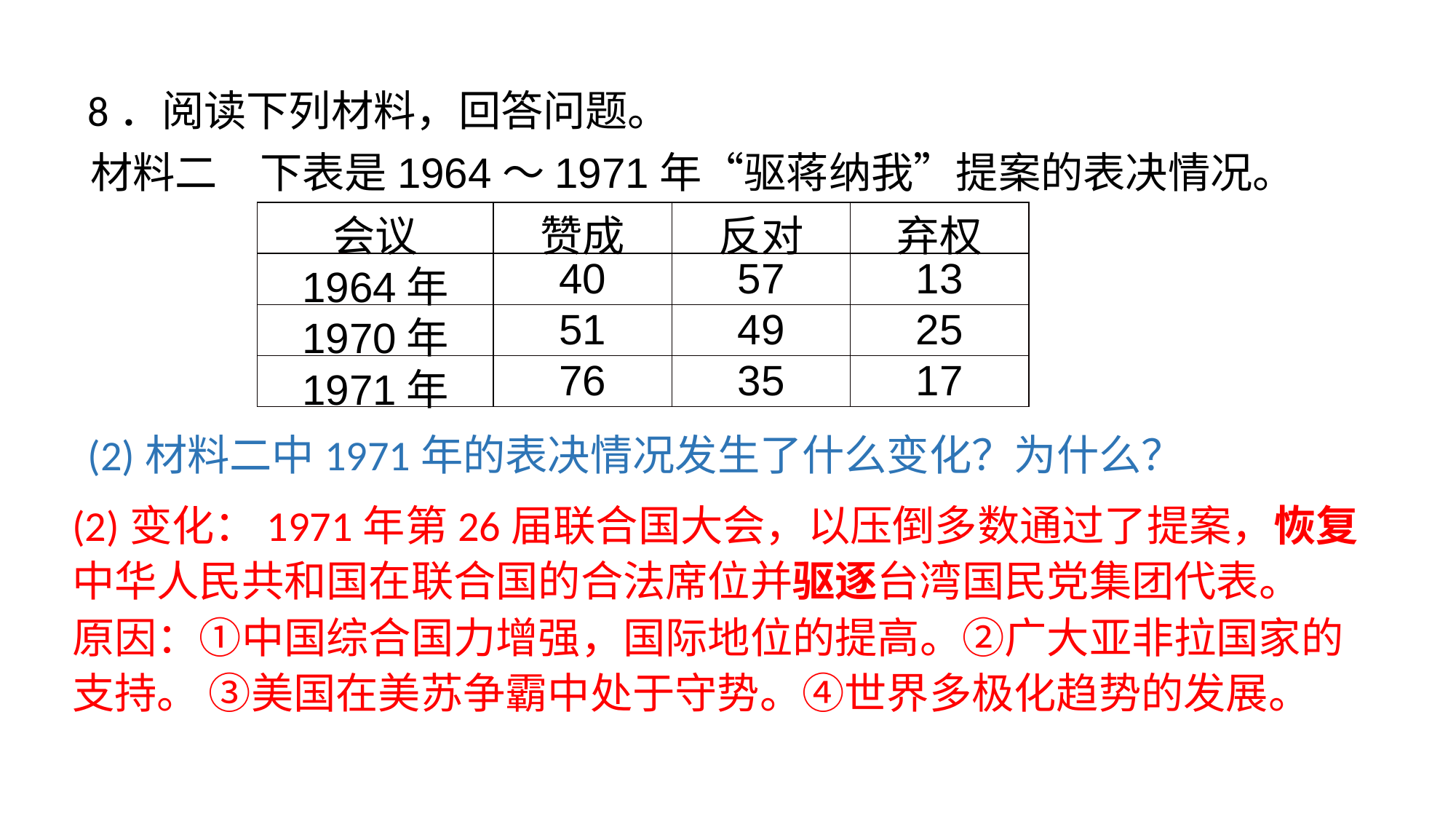

8．阅读下列材料，回答问题。

材料二　下表是1964～1971年“驱蒋纳我”提案的表决情况。
| 会议 | 赞成 | 反对 | 弃权 |
| --- | --- | --- | --- |
| 1964年 | 40 | 57 | 13 |
| 1970年 | 51 | 49 | 25 |
| 1971年 | 76 | 35 | 17 |
(2)材料二中1971年的表决情况发生了什么变化？为什么？
(2)变化：1971年第26届联合国大会，以压倒多数通过了提案，恢复中华人民共和国在联合国的合法席位并驱逐台湾国民党集团代表。
原因：①中国综合国力增强，国际地位的提高。②广大亚非拉国家的支持。 ③美国在美苏争霸中处于守势。④世界多极化趋势的发展。